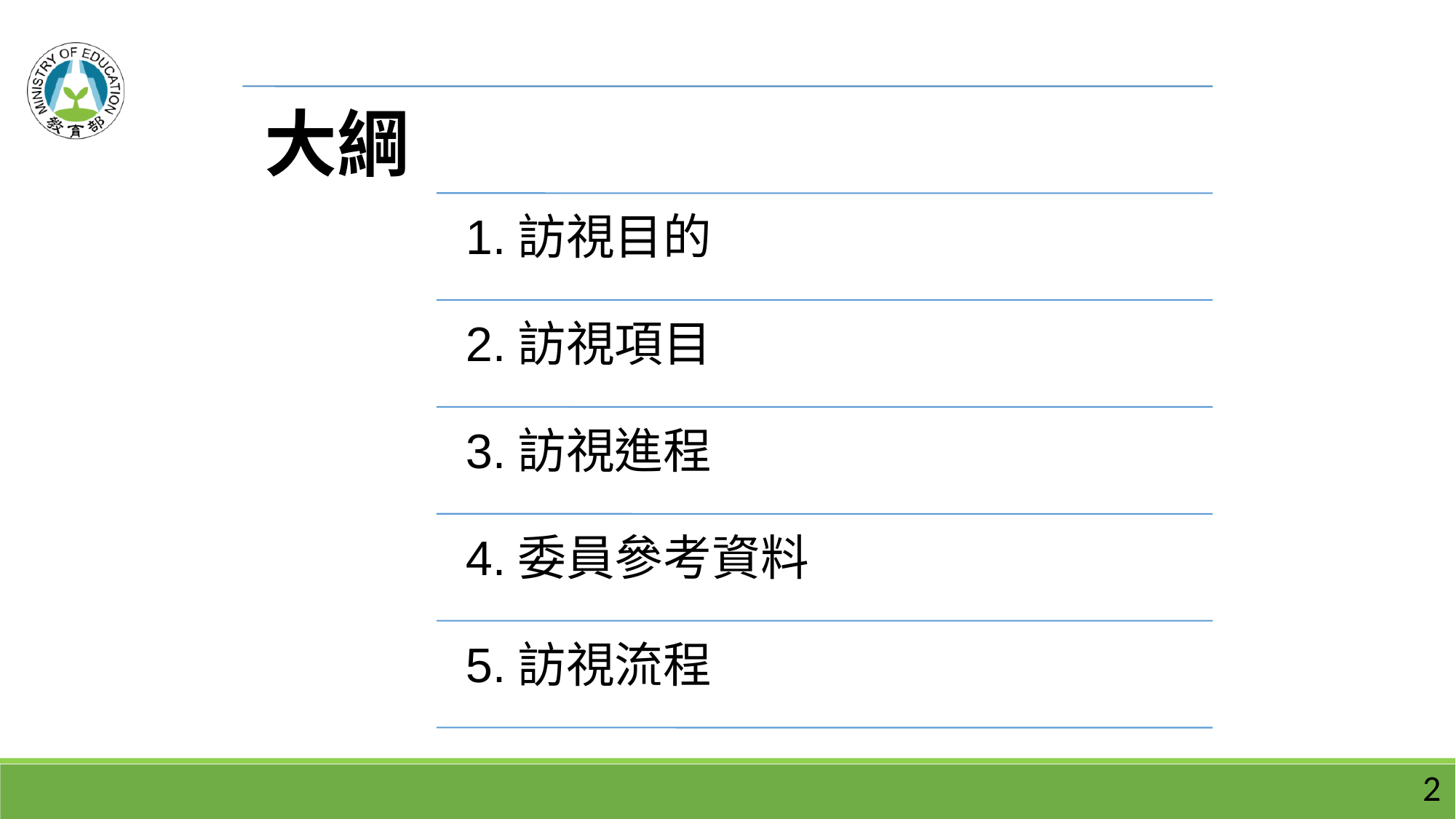

大綱

1.訪視目的
2.訪視項目
3.訪視進程
4.委員參考資料
5.訪視流程
2